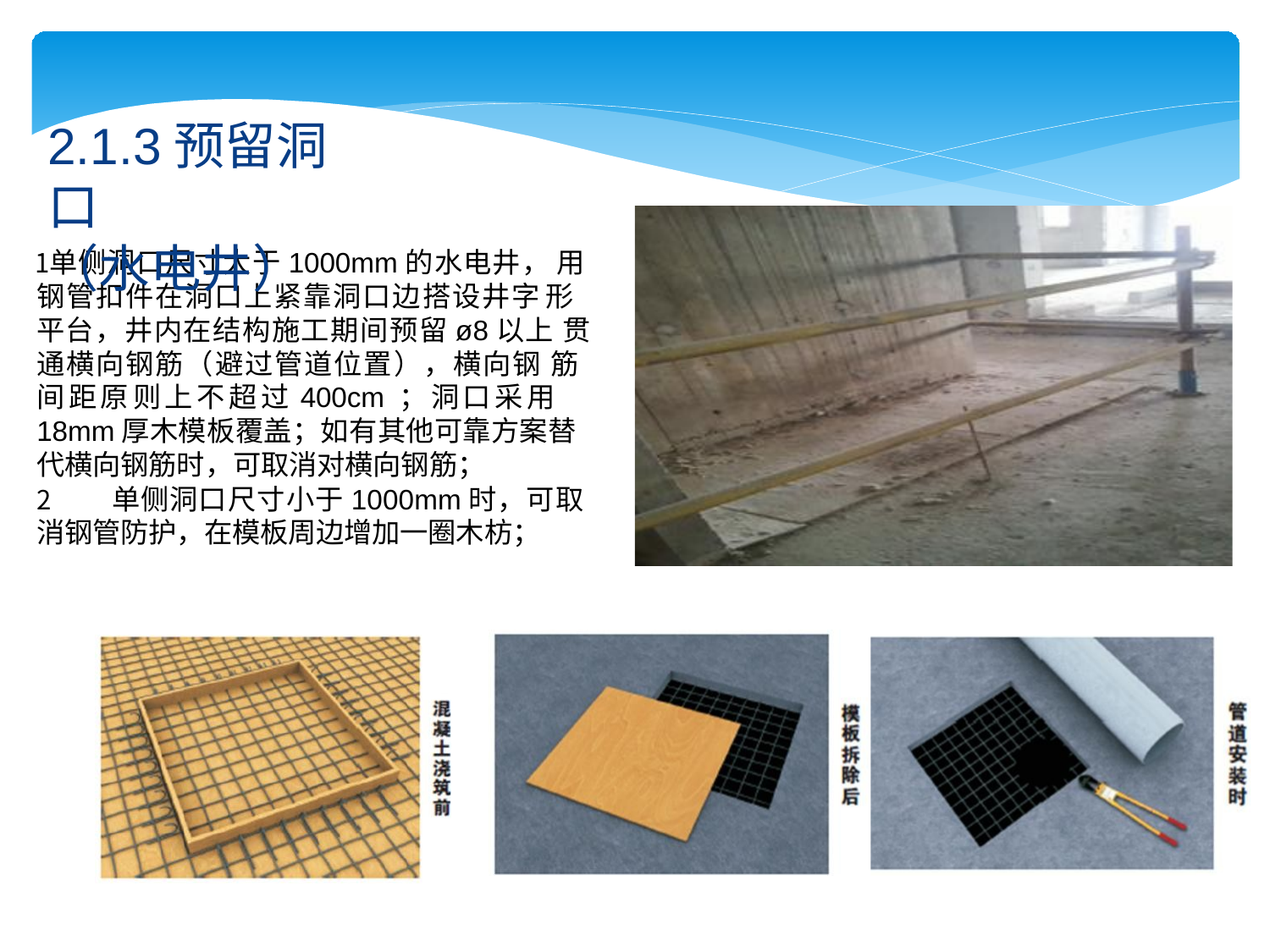

# 2.1.3预留洞口
（水电井）

单侧洞口尺寸大于1000mm的水电井， 用钢管扣件在洞口上紧靠洞口边搭设井字 形平台，井内在结构施工期间预留ø8以上 贯通横向钢筋（避过管道位置），横向钢 筋间距原则上不超过400cm ；洞口采用 18mm厚木模板覆盖；如有其他可靠方案替 代横向钢筋时，可取消对横向钢筋；
单侧洞口尺寸小于1000mm时，可取
消钢管防护，在模板周边增加一圈木枋；